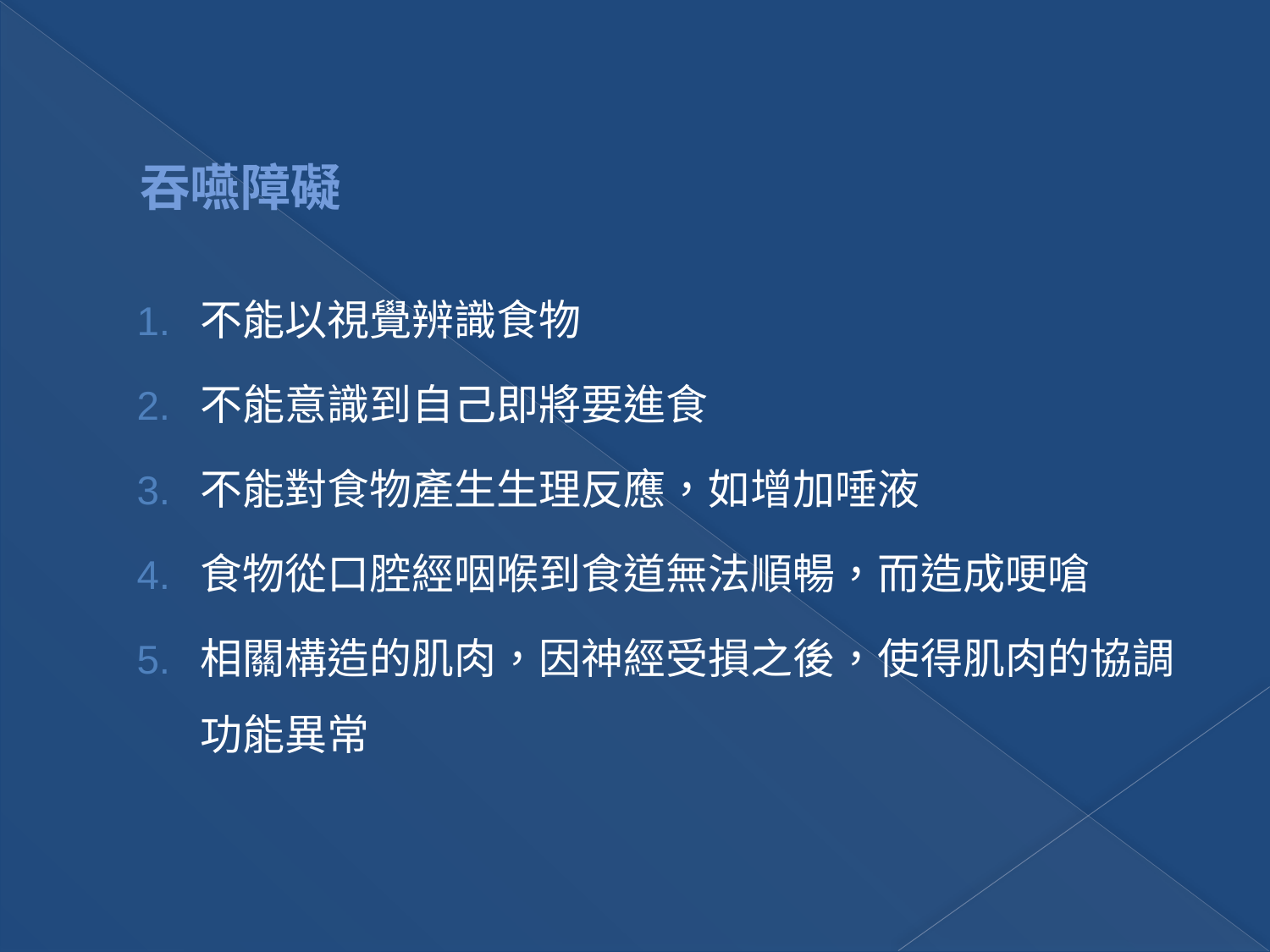

# 吞嚥障礙
不能以視覺辨識食物
不能意識到自己即將要進食
不能對食物產生生理反應，如增加唾液
食物從口腔經咽喉到食道無法順暢，而造成哽嗆
相關構造的肌肉，因神經受損之後，使得肌肉的協調功能異常